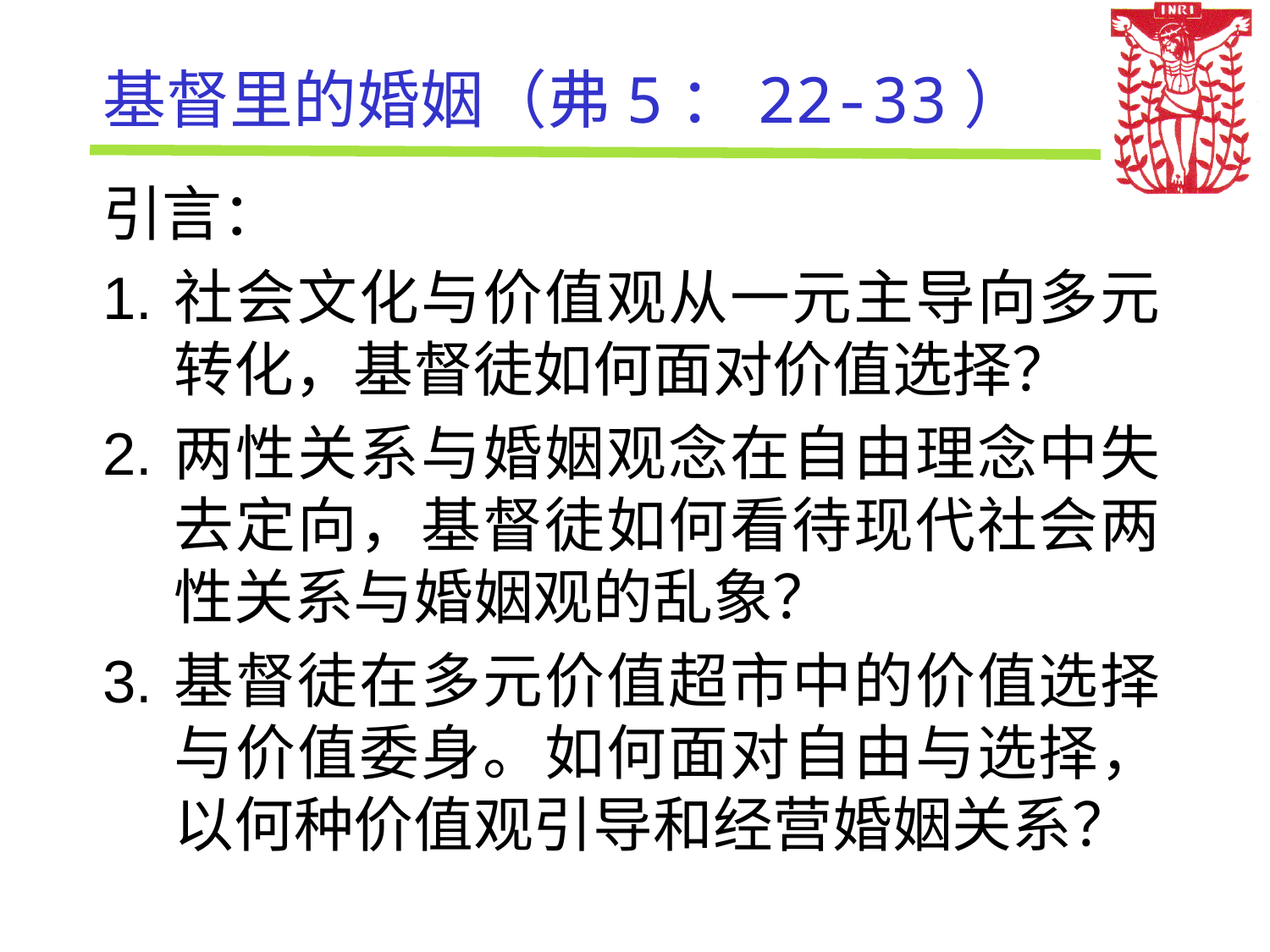

# 基督里的婚姻（弗5：22-33）
引言：
社会文化与价值观从一元主导向多元转化，基督徒如何面对价值选择？
两性关系与婚姻观念在自由理念中失去定向，基督徒如何看待现代社会两性关系与婚姻观的乱象？
基督徒在多元价值超市中的价值选择与价值委身。如何面对自由与选择，以何种价值观引导和经营婚姻关系？